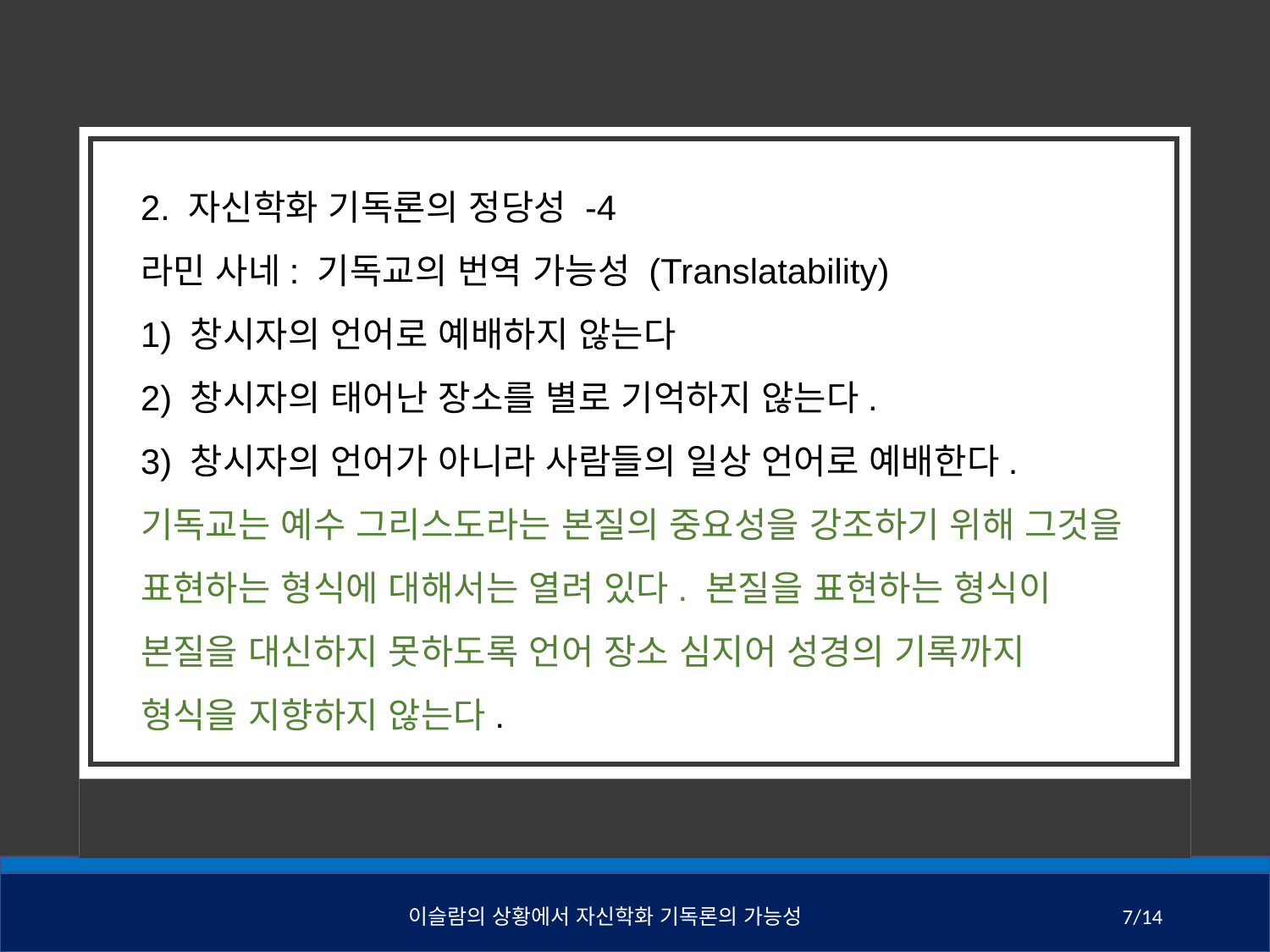

2. 자신학화 기독론의 정당성 -4
라민 사네: 기독교의 번역 가능성 (Translatability)
1) 창시자의 언어로 예배하지 않는다
2) 창시자의 태어난 장소를 별로 기억하지 않는다.
3) 창시자의 언어가 아니라 사람들의 일상 언어로 예배한다.
기독교는 예수 그리스도라는 본질의 중요성을 강조하기 위해 그것을 표현하는 형식에 대해서는 열려 있다. 본질을 표현하는 형식이 본질을 대신하지 못하도록 언어 장소 심지어 성경의 기록까지 형식을 지향하지 않는다.

이슬람의 상황에서 자신학화 기독론의 가능성
7/14